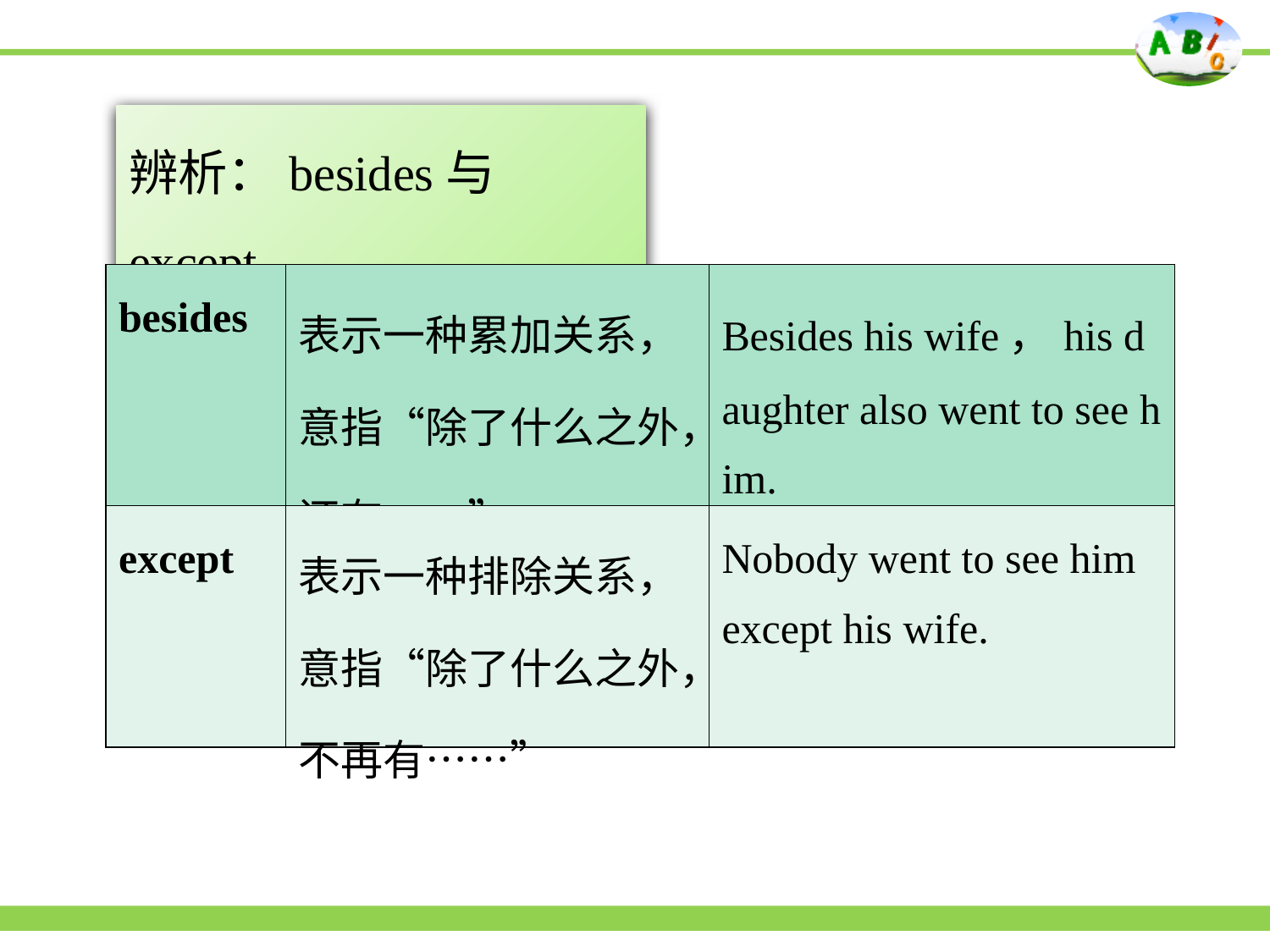

辨析：besides与except
| besides | 表示一种累加关系，意指“除了什么之外，还有……” | Besides his wife，his daughter also went to see him. |
| --- | --- | --- |
| except | 表示一种排除关系，意指“除了什么之外，不再有……” | Nobody went to see him except his wife. |